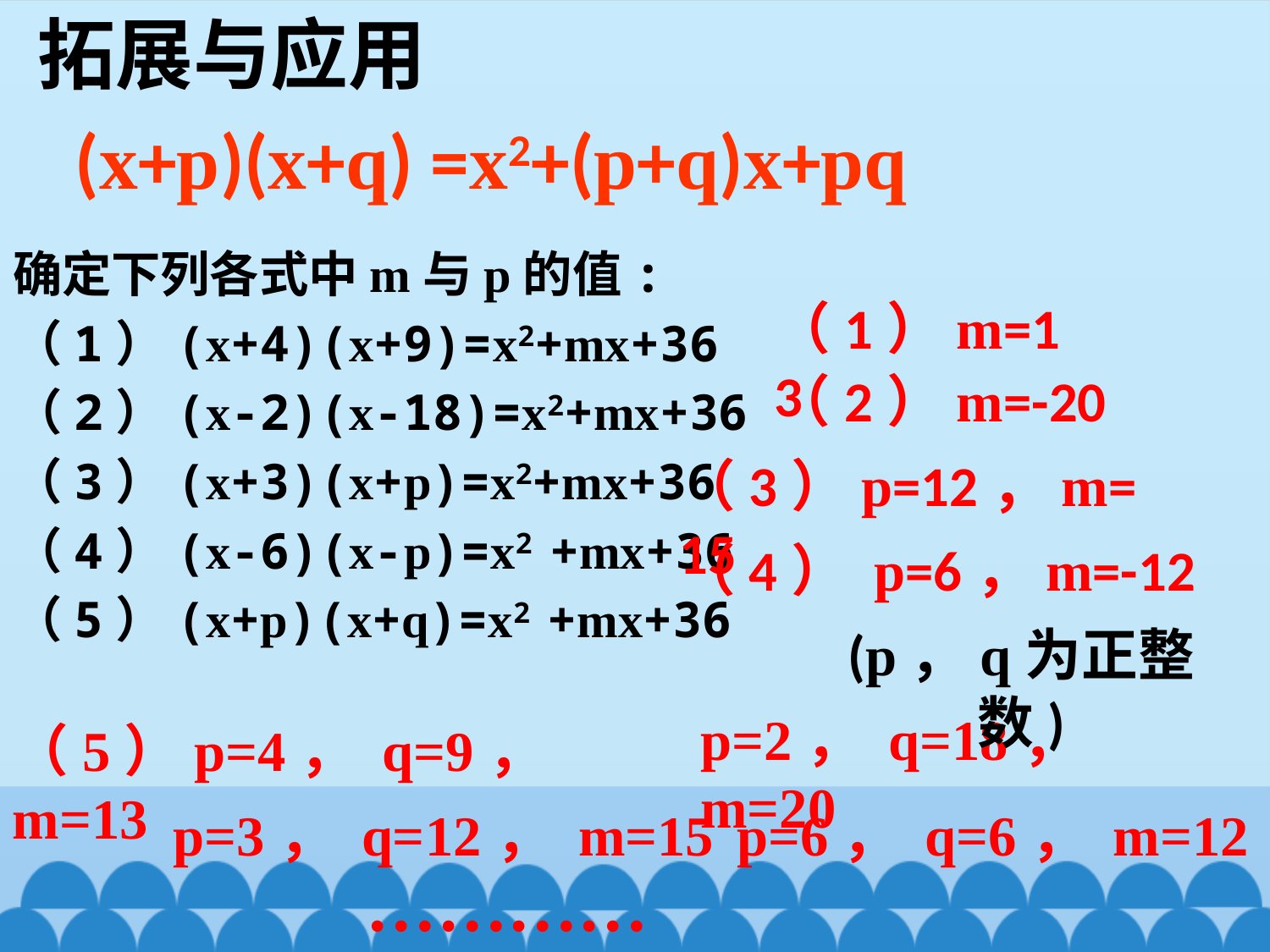

拓展与应用
 (x+p)(x+q) =x2+(p+q)x+pq
确定下列各式中m与p的值:
（1）(x+4)(x+9)=x2+mx+36
（2）(x-2)(x-18)=x2+mx+36
（3）(x+3)(x+p)=x2+mx+36
（4）(x-6)(x-p)=x2 +mx+36
（5）(x+p)(x+q)=x2 +mx+36

（1）m=13
（2）m=-20
（3）p=12，m=15
（4） p=6，m=-12
(p，q为正整数)
p=2， q=18， m=20
（5）p=4， q=9， m=13
 p=3， q=12， m=15
p=6， q=6， m=12
…………